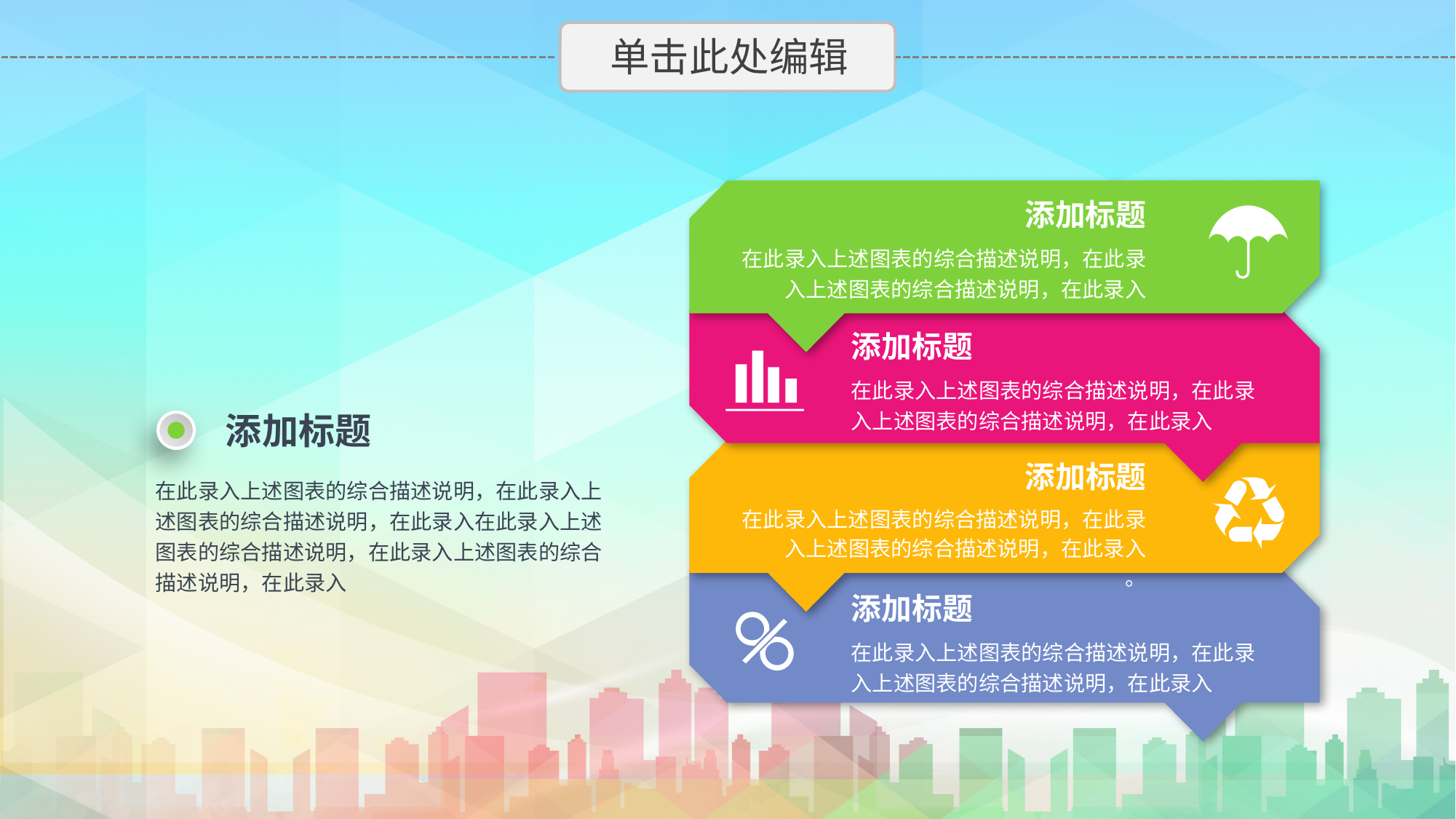

# 单击此处编辑

添加标题

在此录入上述图表的综合描述说明，在此录入上述图表的综合描述说明，在此录入

添加标题

在此录入上述图表的综合描述说明，在此录入上述图表的综合描述说明，在此录入
添加标题

添加标题
在此录入上述图表的综合描述说明，在此录入上述图表的综合描述说明，在此录入在此录入上述图表的综合描述说明，在此录入上述图表的综合描述说明，在此录入

在此录入上述图表的综合描述说明，在此录入上述图表的综合描述说明，在此录入
。

添加标题

在此录入上述图表的综合描述说明，在此录入上述图表的综合描述说明，在此录入